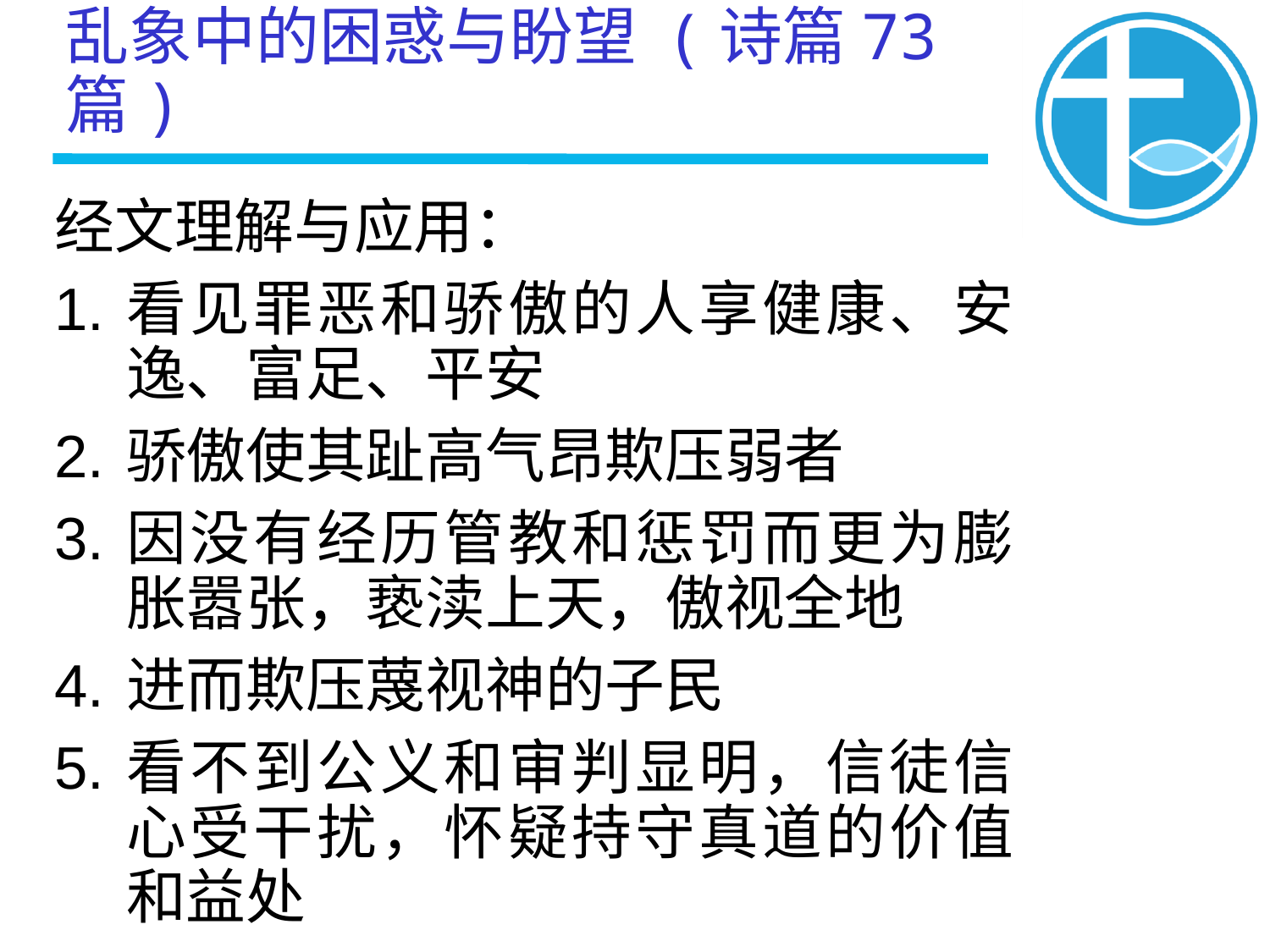

乱象中的困惑与盼望 (诗篇73篇)
经文理解与应用：
看见罪恶和骄傲的人享健康、安逸、富足、平安
骄傲使其趾高气昂欺压弱者
因没有经历管教和惩罚而更为膨胀嚣张，亵渎上天，傲视全地
进而欺压蔑视神的子民
看不到公义和审判显明，信徒信心受干扰，怀疑持守真道的价值和益处